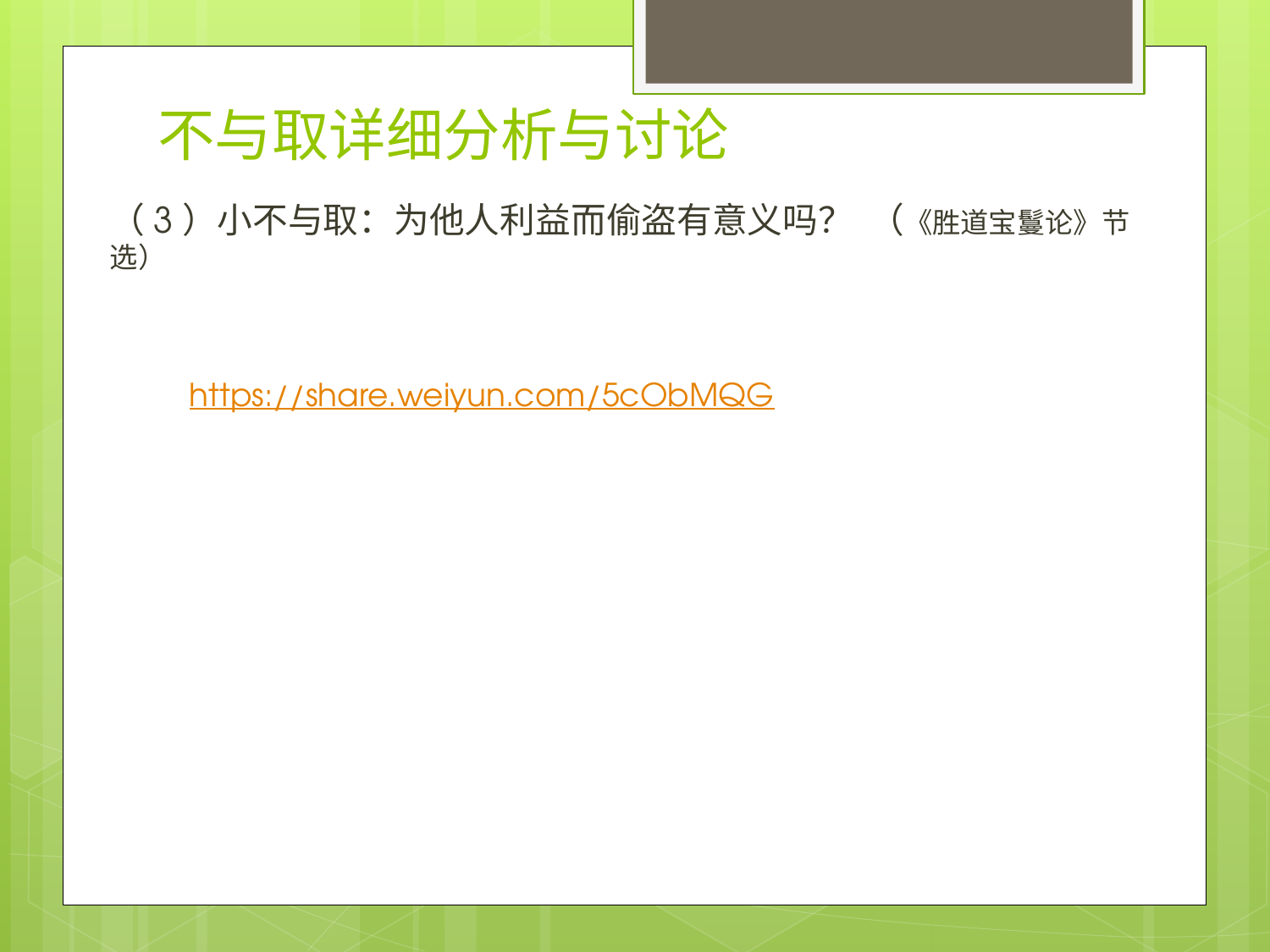

# 不与取详细分析与讨论
（3）小不与取：为他人利益而偷盗有意义吗？  （《胜道宝鬘论》节选）

https://share.weiyun.com/5cObMQG